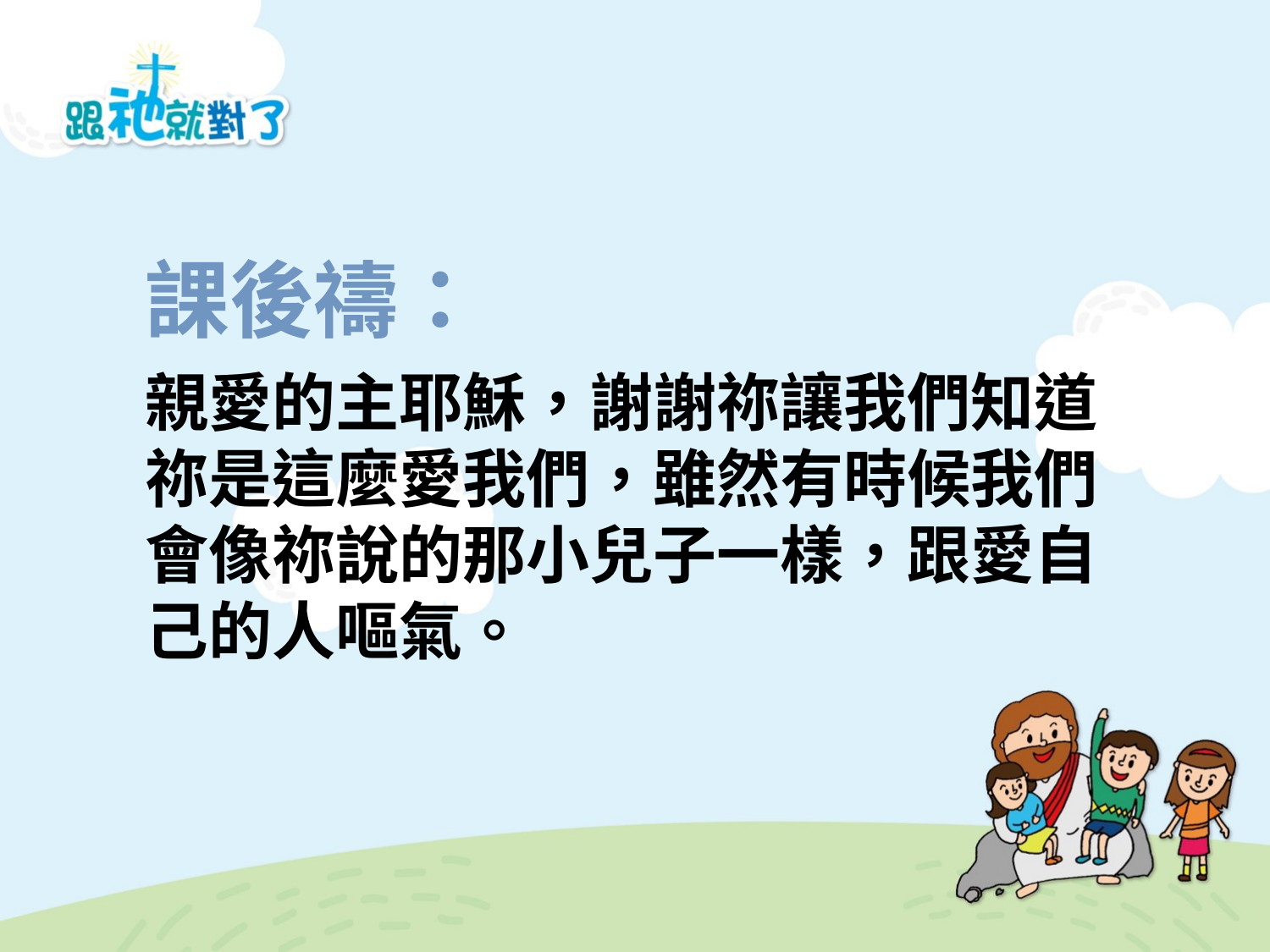

課後禱：
親愛的主耶穌，謝謝祢讓我們知道祢是這麼愛我們，雖然有時候我們會像祢說的那小兒子一樣，跟愛自己的人嘔氣。